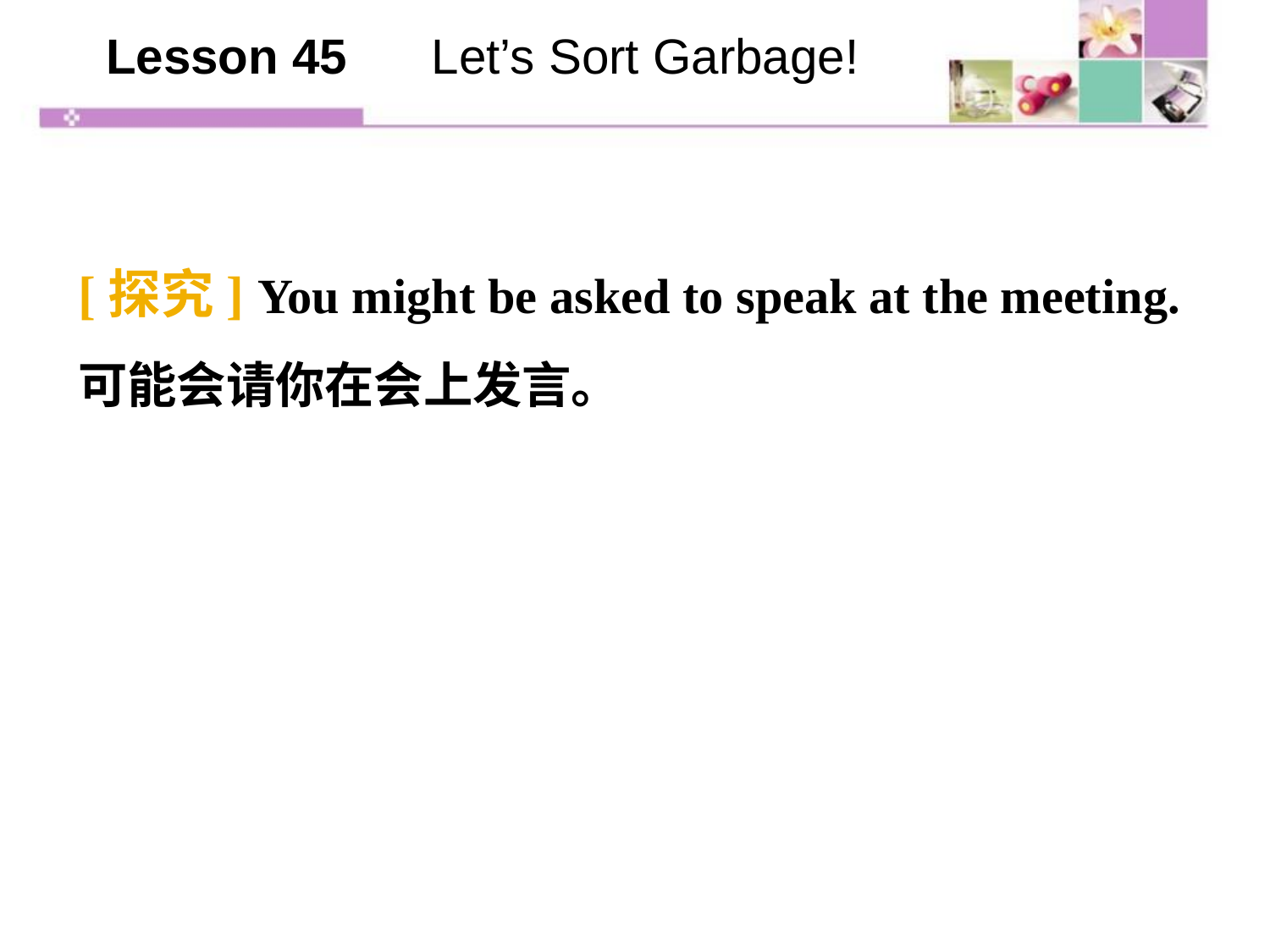

Lesson 45　 Let’s Sort Garbage!
[探究] You might be asked to speak at the meeting.
可能会请你在会上发言。